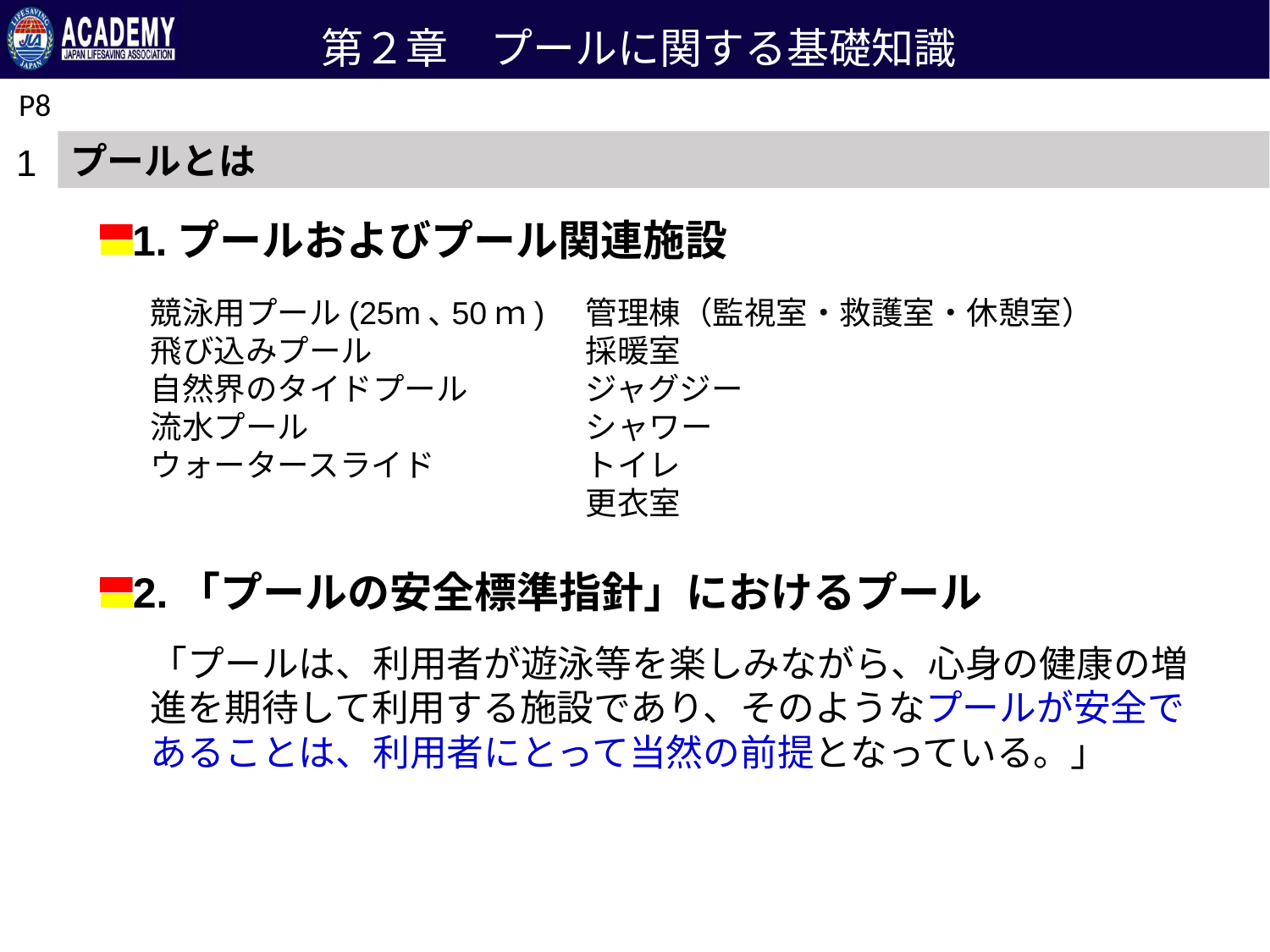

第２章　プールに関する基礎知識
P8
プールとは
1
1.プールおよびプール関連施設
管理棟（監視室・救護室・休憩室）
採暖室
ジャグジー
シャワー
トイレ
更衣室
競泳用プール(25m､50ｍ)
飛び込みプール
自然界のタイドプール
流水プール
ウォータースライド
2.「プールの安全標準指針」におけるプール
「プールは、利用者が遊泳等を楽しみながら、心身の健康の増進を期待して利用する施設であり、そのようなプールが安全であることは、利用者にとって当然の前提となっている。」